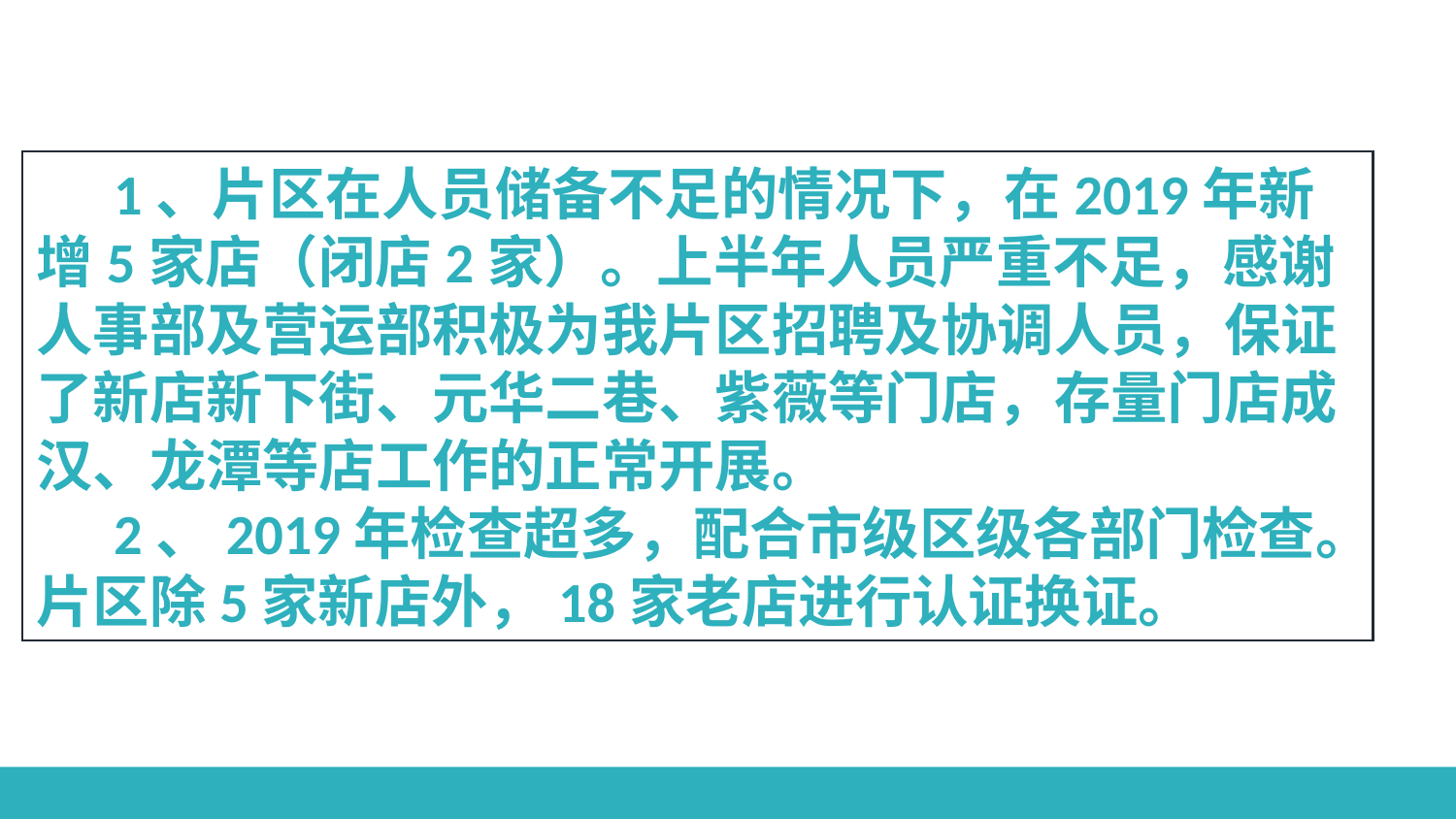

1、片区在人员储备不足的情况下，在2019年新增5家店（闭店2家）。上半年人员严重不足，感谢人事部及营运部积极为我片区招聘及协调人员，保证了新店新下街、元华二巷、紫薇等门店，存量门店成汉、龙潭等店工作的正常开展。
      2、2019年检查超多，配合市级区级各部门检查。片区除5家新店外，18家老店进行认证换证。